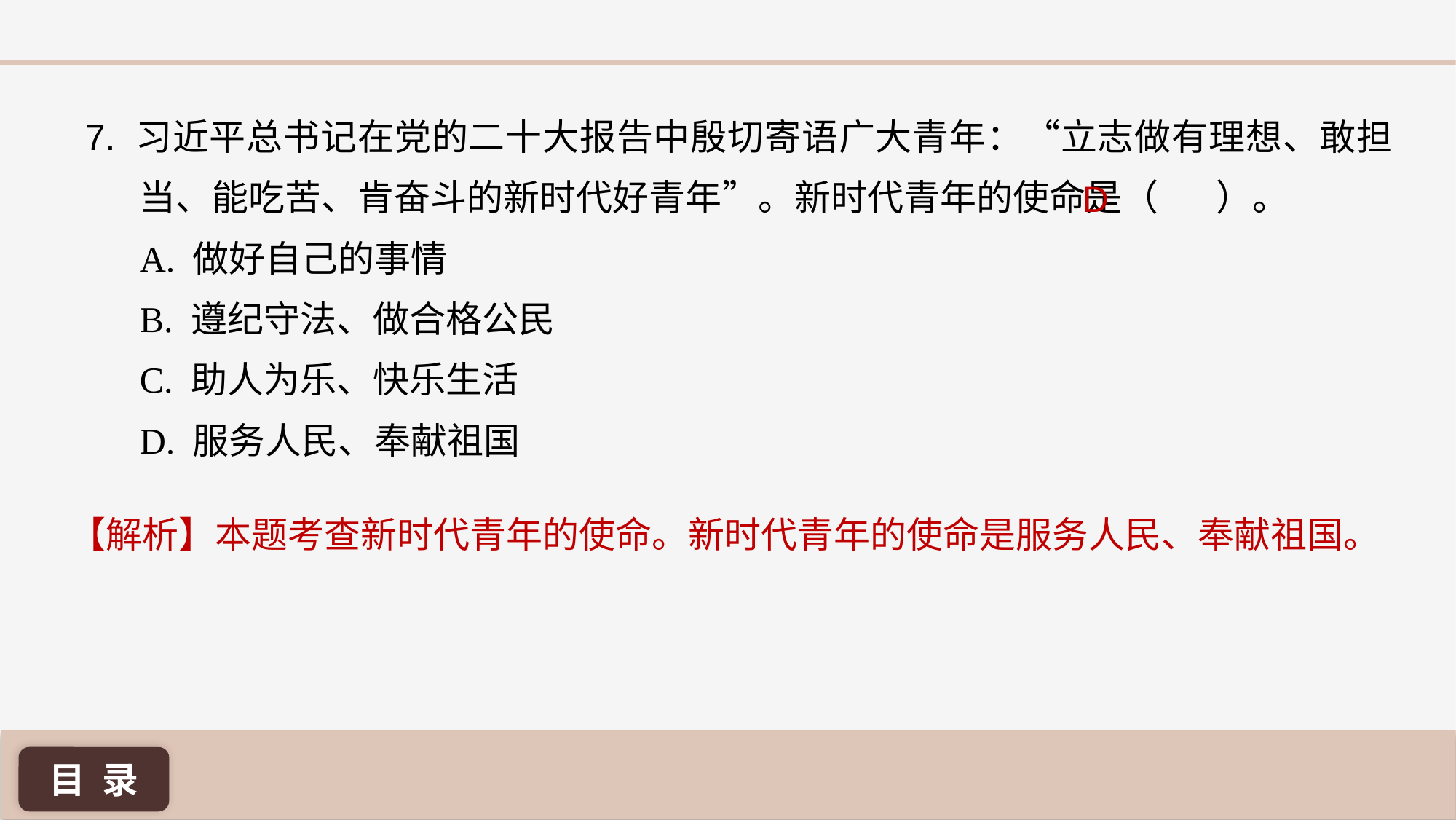

7. 习近平总书记在党的二十大报告中殷切寄语广大青年：“立志做有理想、敢担当、能吃苦、肯奋斗的新时代好青年”。新时代青年的使命是（       ）。
A. 做好自己的事情
B. 遵纪守法、做合格公民
C. 助人为乐、快乐生活
D. 服务人民、奉献祖国
D
【解析】本题考查新时代青年的使命。新时代青年的使命是服务人民、奉献祖国。